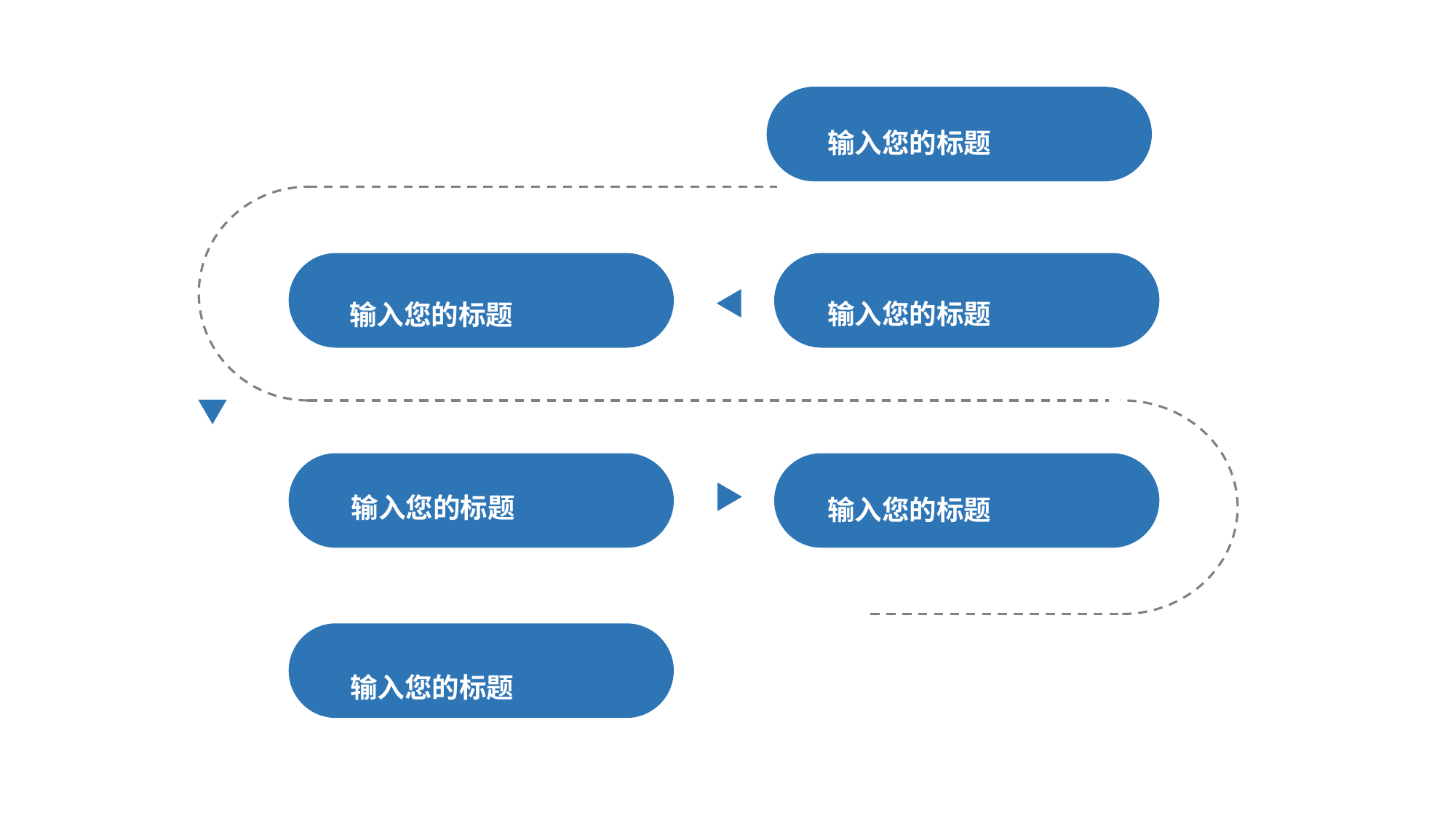

输入您的标题

输入您的标题
输入您的标题

输入您的标题

输入您的标题

输入您的标题